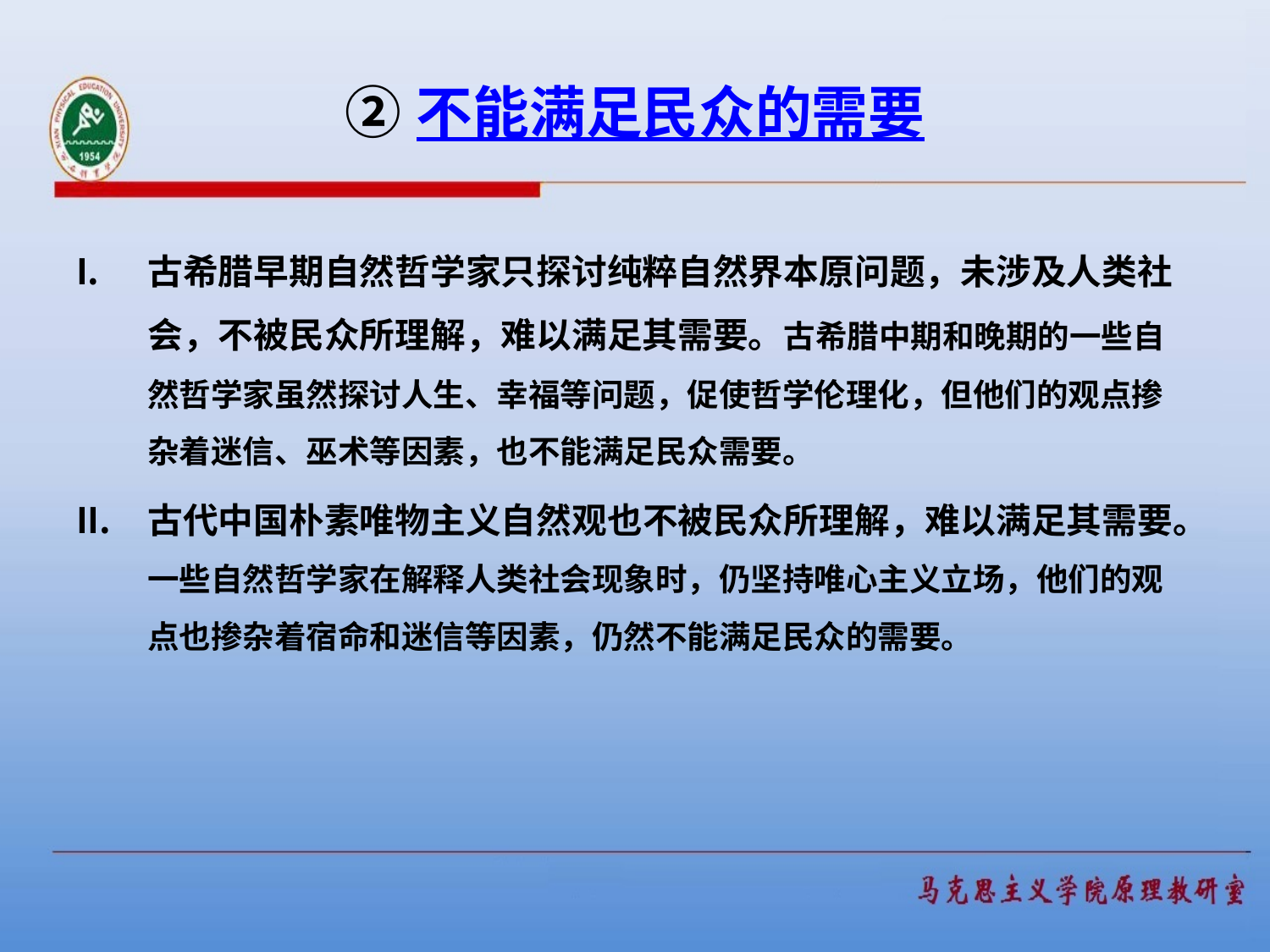

# 不能满足民众的需要
古希腊早期自然哲学家只探讨纯粹自然界本原问题，未涉及人类社会，不被民众所理解，难以满足其需要。古希腊中期和晚期的一些自然哲学家虽然探讨人生、幸福等问题，促使哲学伦理化，但他们的观点掺杂着迷信、巫术等因素，也不能满足民众需要。
古代中国朴素唯物主义自然观也不被民众所理解，难以满足其需要。一些自然哲学家在解释人类社会现象时，仍坚持唯心主义立场，他们的观点也掺杂着宿命和迷信等因素，仍然不能满足民众的需要。